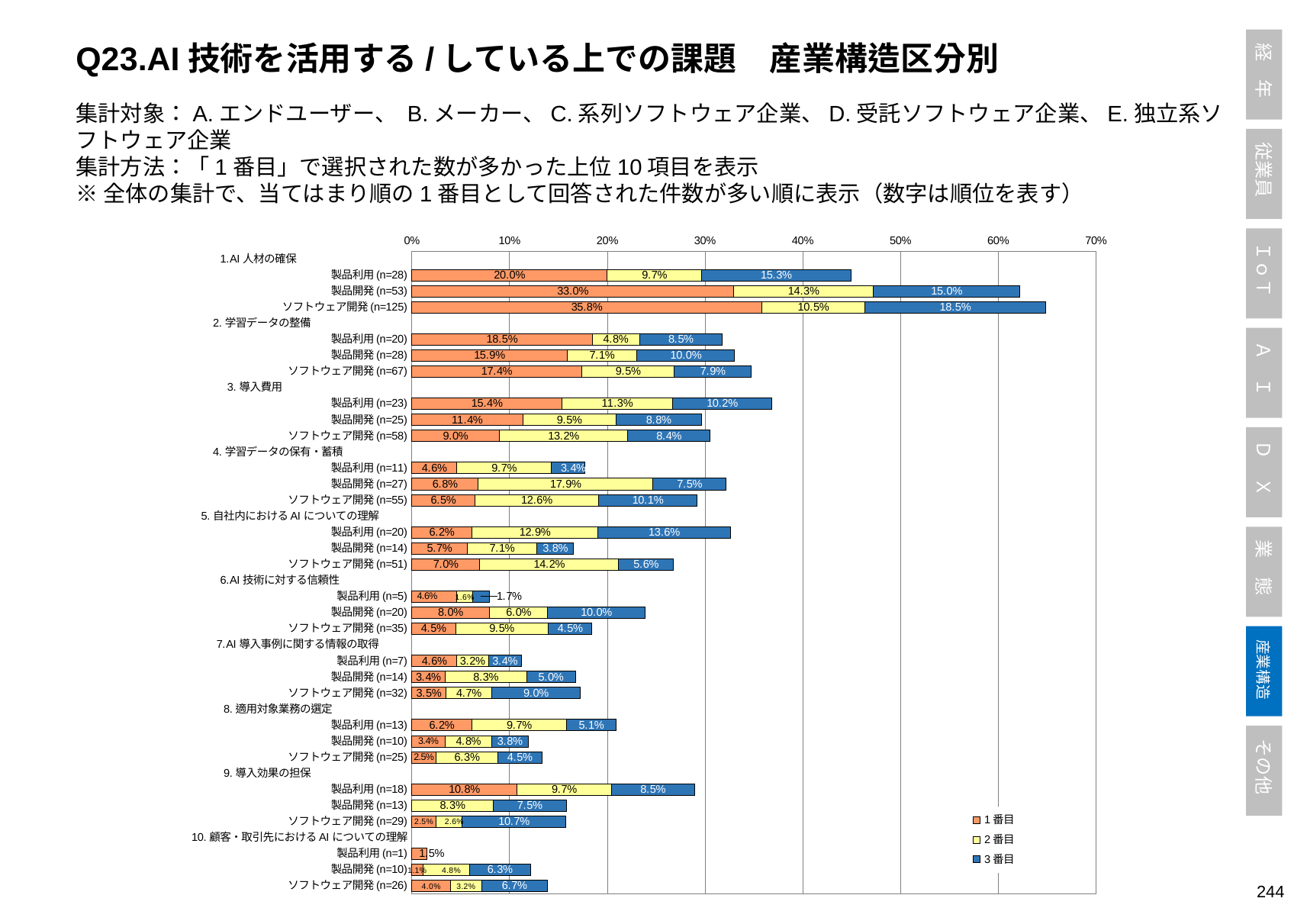

Q23.AI技術を活用する/している上での課題　産業構造区分別
集計対象：A.エンドユーザー、 B.メーカー、C.系列ソフトウェア企業、D.受託ソフトウェア企業、E.独立系ソフトウェア企業
集計方法：「1番目」で選択された数が多かった上位10項目を表示
※全体の集計で、当てはまり順の1番目として回答された件数が多い順に表示（数字は順位を表す）

### Chart

| Category | 1番目 | 2番目 | 3番目 |
|---|---|---|---|
| 1.AI人材の確保 　                            | None | None | None |
| 製品利用(n=28) | 0.2 | 0.0967741935483871 | 0.15254237288135594 |
| 製品開発(n=53) | 0.32954545454545453 | 0.14285714285714285 | 0.15 |
| ソフトウェア開発(n=125) | 0.3582089552238806 | 0.10526315789473684 | 0.1853932584269663 |
| 2.学習データの整備　                         | None | None | None |
| 製品利用(n=20) | 0.18461538461538463 | 0.04838709677419355 | 0.0847457627118644 |
| 製品開発(n=28) | 0.1590909090909091 | 0.07142857142857142 | 0.1 |
| ソフトウェア開発(n=67) | 0.17412935323383086 | 0.09473684210526316 | 0.07865168539325842 |
| 3.導入費用                                    | None | None | None |
| 製品利用(n=23) | 0.15384615384615385 | 0.11290322580645161 | 0.1016949152542373 |
| 製品開発(n=25) | 0.11363636363636363 | 0.09523809523809523 | 0.0875 |
| ソフトウェア開発(n=58) | 0.08955223880597014 | 0.13157894736842105 | 0.08426966292134831 |
| 4.学習データの保有・蓄積                   | None | None | None |
| 製品利用(n=11) | 0.046153846153846156 | 0.0967741935483871 | 0.03389830508474576 |
| 製品開発(n=27) | 0.06818181818181818 | 0.17857142857142858 | 0.075 |
| ソフトウェア開発(n=55) | 0.06467661691542288 | 0.12631578947368421 | 0.10112359550561797 |
| 5.自社内におけるAIについての理解         | None | None | None |
| 製品利用(n=20) | 0.06153846153846154 | 0.12903225806451613 | 0.13559322033898305 |
| 製品開発(n=14) | 0.056818181818181816 | 0.07142857142857142 | 0.0375 |
| ソフトウェア開発(n=51) | 0.06965174129353234 | 0.14210526315789473 | 0.056179775280898875 |
| 6.AI技術に対する信頼性                    | None | None | None |
| 製品利用(n=5) | 0.046153846153846156 | 0.016129032258064516 | 0.01694915254237288 |
| 製品開発(n=20) | 0.07954545454545454 | 0.05952380952380952 | 0.1 |
| ソフトウェア開発(n=35) | 0.04477611940298507 | 0.09473684210526316 | 0.0449438202247191 |
| 7.AI導入事例に関する情報の取得         | None | None | None |
| 製品利用(n=7) | 0.046153846153846156 | 0.03225806451612903 | 0.03389830508474576 |
| 製品開発(n=14) | 0.03409090909090909 | 0.08333333333333333 | 0.05 |
| ソフトウェア開発(n=32) | 0.03482587064676617 | 0.04736842105263158 | 0.0898876404494382 |
| 8.適用対象業務の選定                      | None | None | None |
| 製品利用(n=13) | 0.06153846153846154 | 0.0967741935483871 | 0.05084745762711865 |
| 製品開発(n=10) | 0.03409090909090909 | 0.047619047619047616 | 0.0375 |
| ソフトウェア開発(n=25) | 0.024875621890547265 | 0.06315789473684211 | 0.0449438202247191 |
| 9.導入効果の担保                            | None | None | None |
| 製品利用(n=18) | 0.1076923076923077 | 0.0967741935483871 | 0.0847457627118644 |
| 製品開発(n=13) | 0.0 | 0.08333333333333333 | 0.075 |
| ソフトウェア開発(n=29) | 0.024875621890547265 | 0.02631578947368421 | 0.10674157303370786 |
| 10.顧客・取引先におけるAIについての理解 | None | None | None |
| 製品利用(n=1) | 0.015384615384615385 | 0.0 | 0.0 |
| 製品開発(n=10) | 0.011363636363636364 | 0.047619047619047616 | 0.0625 |
| ソフトウェア開発(n=26) | 0.03980099502487562 | 0.031578947368421054 | 0.06741573033707865 |
244